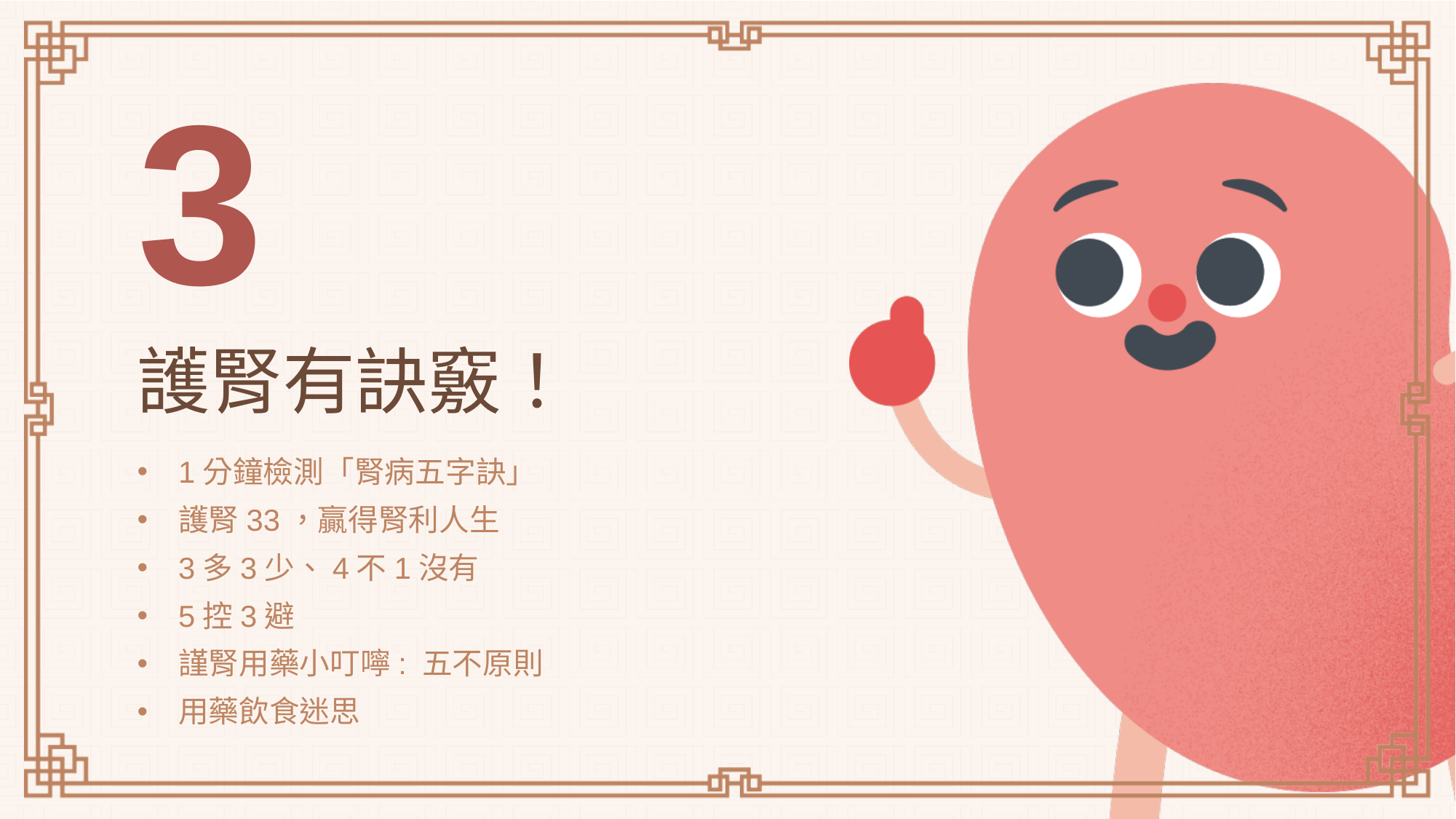

3
# 護腎有訣竅！
1分鐘檢測「腎病五字訣」
護腎33，贏得腎利人生
3多3少、4不1沒有
5控3避
謹腎用藥小叮嚀: 五不原則
用藥飲食迷思